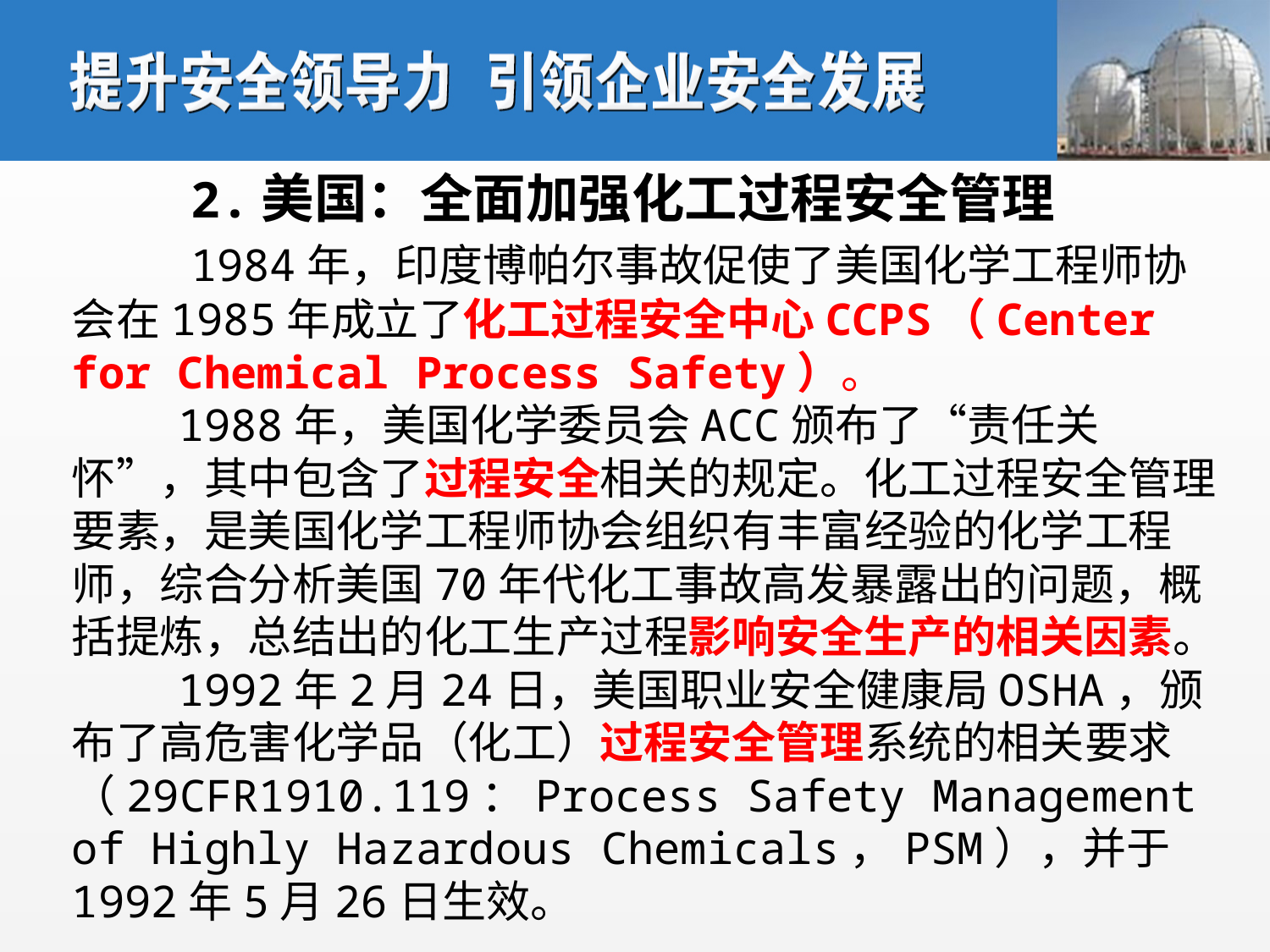

2.美国：全面加强化工过程安全管理
    1984年，印度博帕尔事故促使了美国化学工程师协会在1985年成立了化工过程安全中心CCPS（Center for Chemical Process Safety）。
    1988年，美国化学委员会ACC颁布了“责任关怀”，其中包含了过程安全相关的规定。化工过程安全管理要素，是美国化学工程师协会组织有丰富经验的化学工程师，综合分析美国70年代化工事故高发暴露出的问题，概括提炼，总结出的化工生产过程影响安全生产的相关因素。
    1992年2月24日，美国职业安全健康局OSHA，颁布了高危害化学品（化工）过程安全管理系统的相关要求（29CFR1910.119：Process Safety Management of Highly Hazardous Chemicals，PSM），并于1992年5月26日生效。